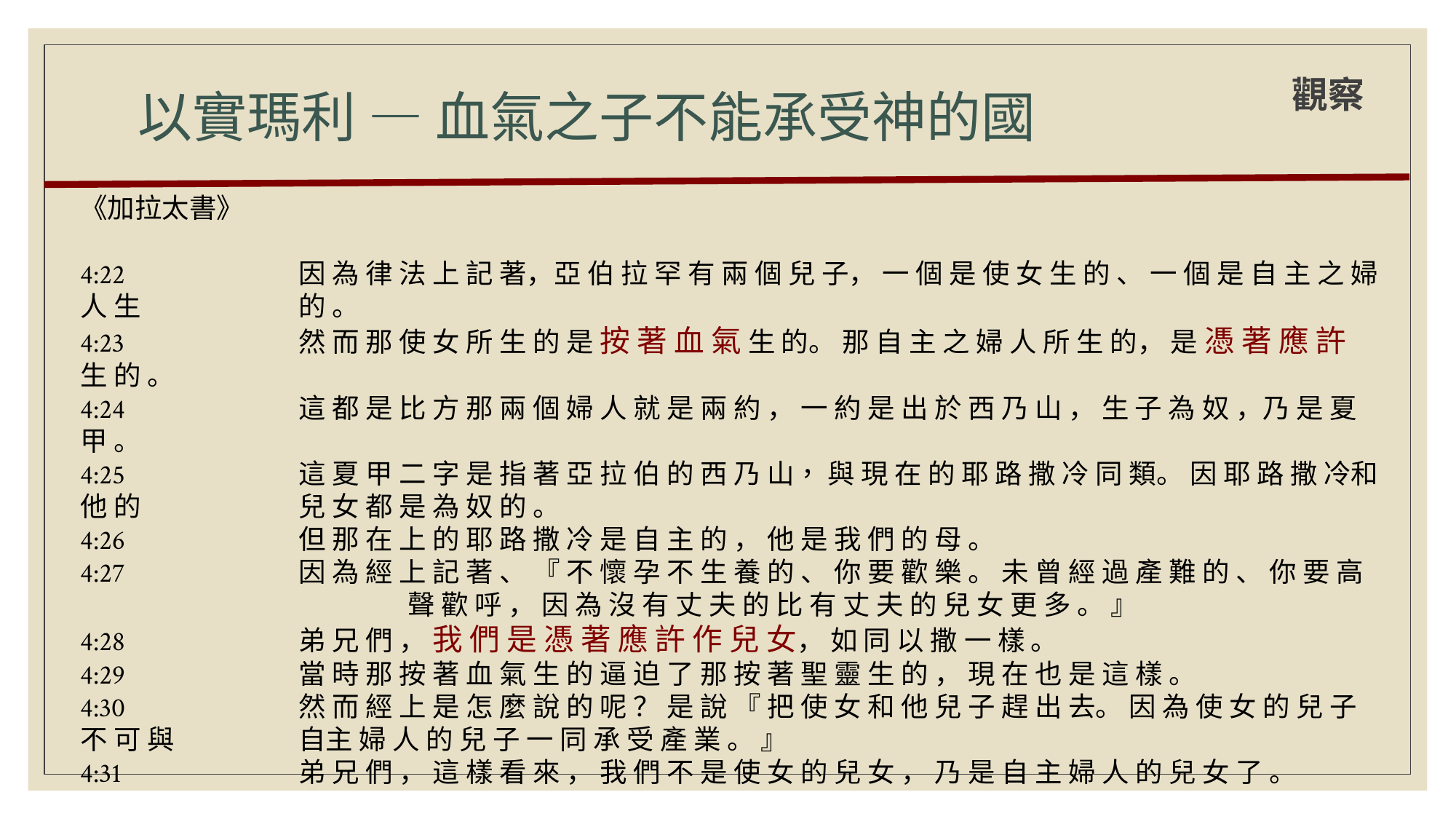

# 以實瑪利 — 血氣之子不能承受神的國
觀察
《加拉太書》

4:22	  	因 為 律 法 上 記 著，亞 伯 拉 罕 有 兩 個 兒 子， 一 個 是 使 女 生 的 、 一 個 是 自 主 之 婦 人 生 		的 。
4:23	  	然 而 那 使 女 所 生 的 是 按 著 血 氣 生 的。 那 自 主 之 婦 人 所 生 的， 是 憑 著 應 許 生 的 。
4:24	  	這 都 是 比 方 那 兩 個 婦 人 就 是 兩 約 ， 一 約 是 出 於 西 乃 山 ， 生 子 為 奴 ，乃 是 夏 甲 。
4:25	  	這 夏 甲 二 字 是 指 著 亞 拉 伯 的 西 乃 山， 與 現 在 的 耶 路 撒 冷 同 類。 因 耶 路 撒 冷和 他 的 		兒 女 都 是 為 奴 的 。
4:26	  	但 那 在 上 的 耶 路 撒 冷 是 自 主 的 ， 他 是 我 們 的 母 。
4:27	  	因 為 經 上 記 著 、 『 不 懷 孕 不 生 養 的 、 你 要 歡 樂 。 未 曾 經 過 產 難 的 、 你 要 高 			聲 歡 呼 ， 因 為 沒 有 丈 夫 的 比 有 丈 夫 的 兒 女 更 多 。 』
4:28	  	弟 兄 們 ， 我 們 是 憑 著 應 許 作 兒 女， 如 同 以 撒 一 樣 。
4:29	  	當 時 那 按 著 血 氣 生 的 逼 迫 了 那 按 著 聖 靈 生 的 ， 現 在 也 是 這 樣 。
4:30	  	然 而 經 上 是 怎 麼 說 的 呢 ？ 是 說 『 把 使 女 和 他 兒 子 趕 出 去。 因 為 使 女 的 兒 子 不 可 與 		自主 婦 人 的 兒 子 一 同 承 受 產 業 。 』
4:31	  	弟 兄 們 ， 這 樣 看 來 ， 我 們 不 是 使 女 的 兒 女 ， 乃 是 自 主 婦 人 的 兒 女 了 。